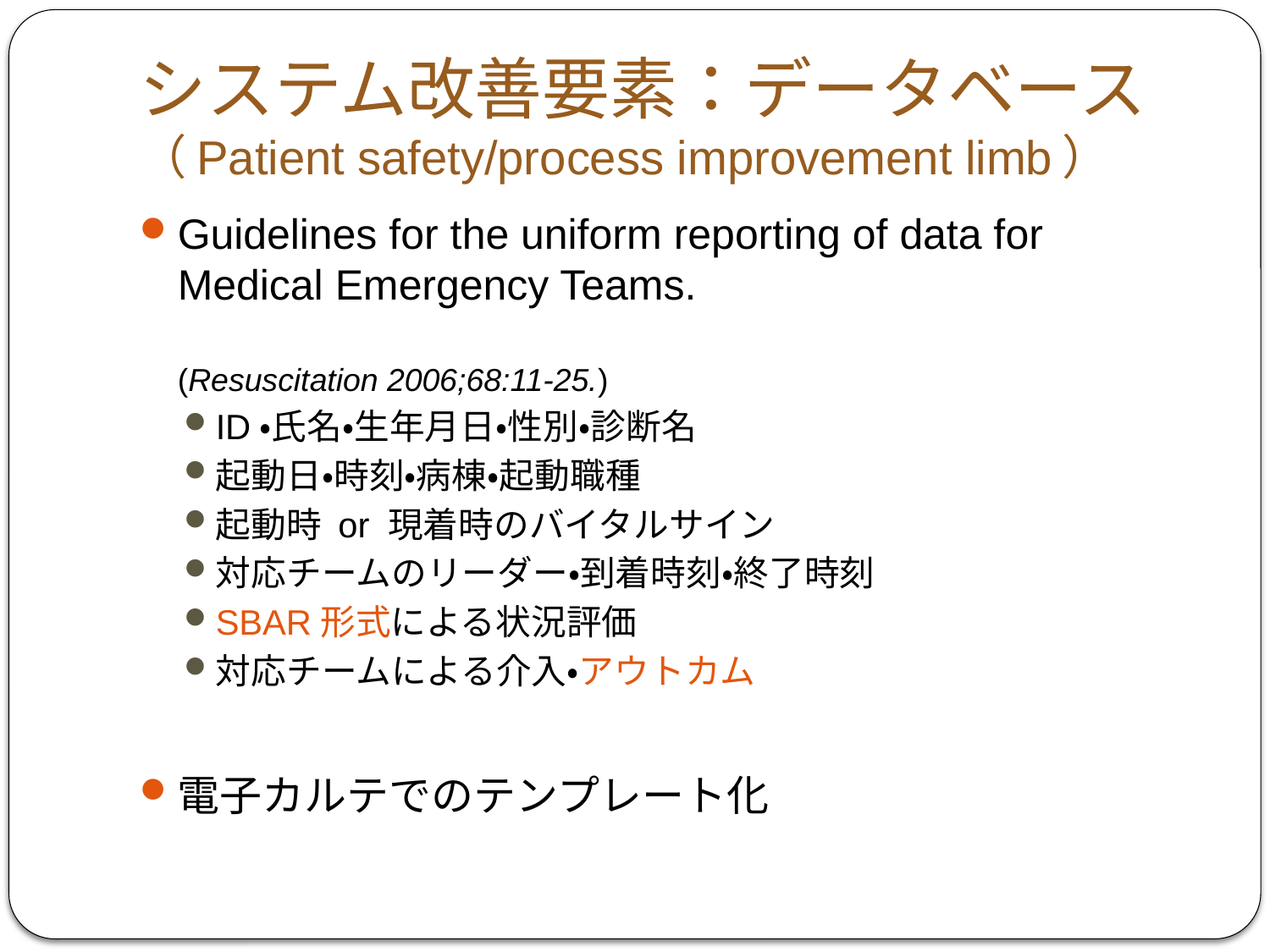

# システム改善要素：データベース （Patient safety/process improvement limb）
Guidelines for the uniform reporting of data for Medical Emergency Teams. 	(Resuscitation 2006;68:11-25.)
ID・氏名・生年月日・性別・診断名
起動日・時刻・病棟・起動職種
起動時 or 現着時のバイタルサイン
対応チームのリーダー・到着時刻・終了時刻
SBAR形式による状況評価
対応チームによる介入・アウトカム

電子カルテでのテンプレート化